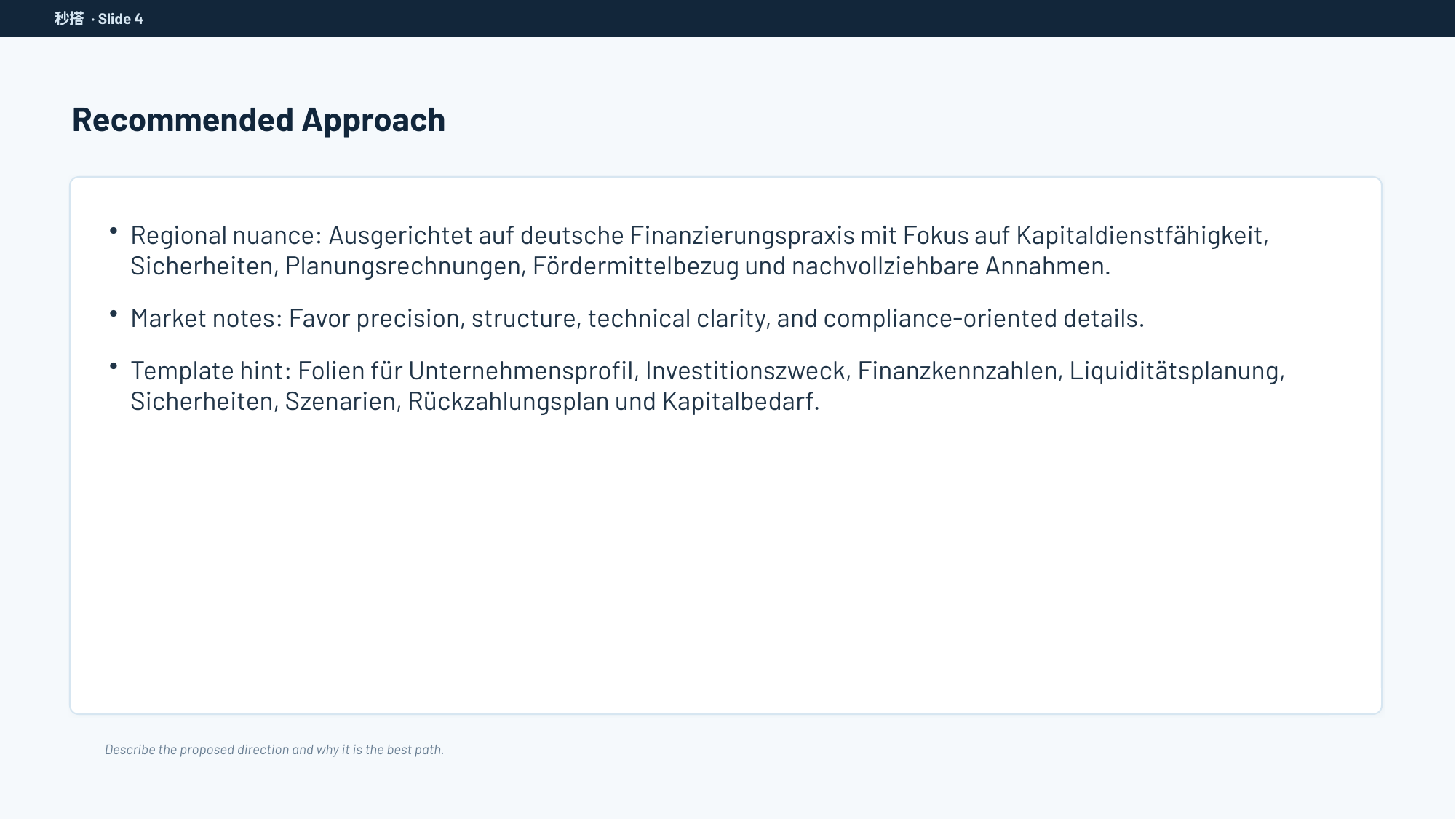

秒搭 · Slide 4
Recommended Approach

Regional nuance: Ausgerichtet auf deutsche Finanzierungspraxis mit Fokus auf Kapitaldienstfähigkeit, Sicherheiten, Planungsrechnungen, Fördermittelbezug und nachvollziehbare Annahmen.
Market notes: Favor precision, structure, technical clarity, and compliance-oriented details.
Template hint: Folien für Unternehmensprofil, Investitionszweck, Finanzkennzahlen, Liquiditätsplanung, Sicherheiten, Szenarien, Rückzahlungsplan und Kapitalbedarf.
Describe the proposed direction and why it is the best path.